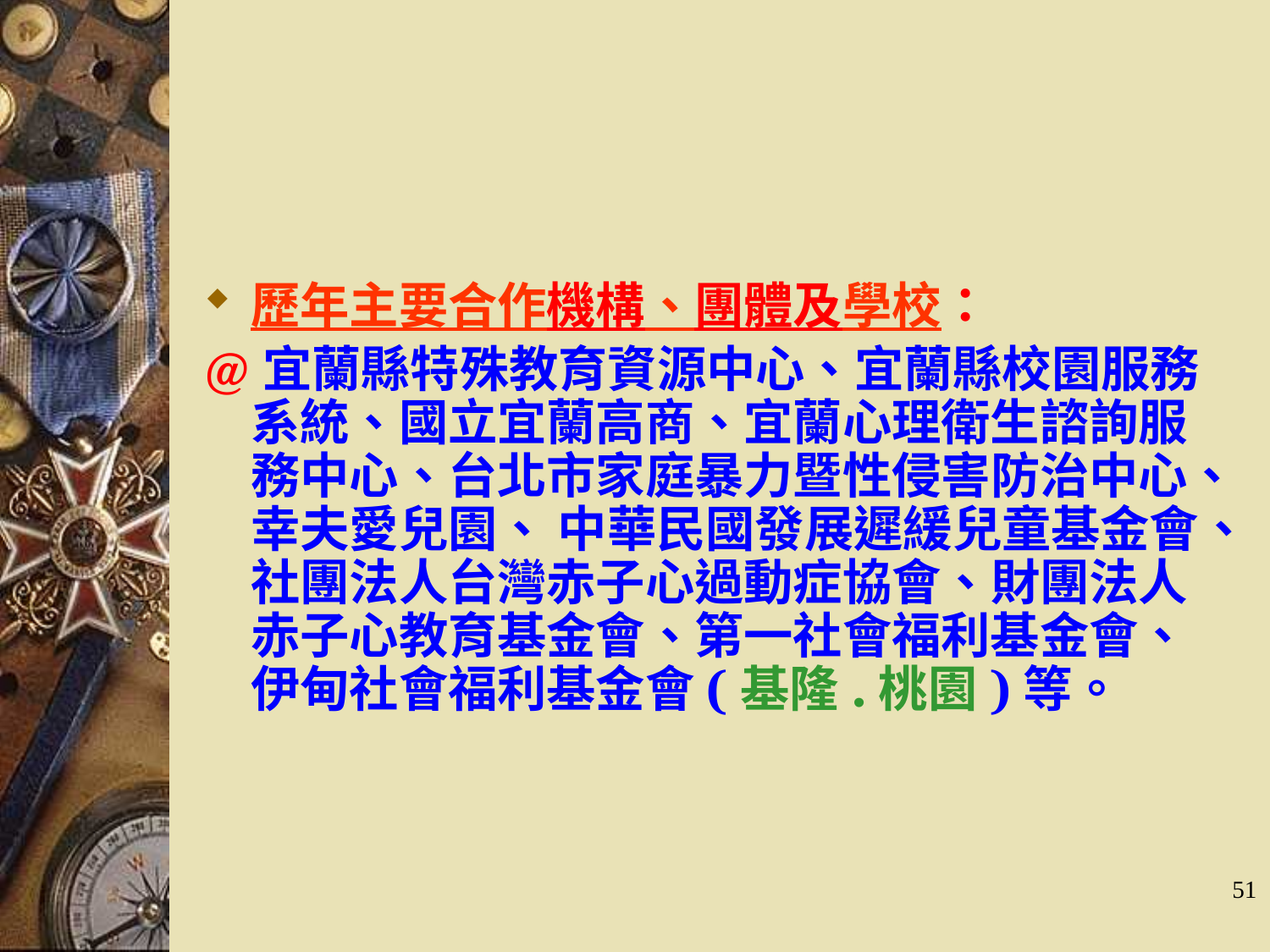

#
歷年主要合作機構、團體及學校：
@宜蘭縣特殊教育資源中心、宜蘭縣校園服務系統、國立宜蘭高商、宜蘭心理衛生諮詢服務中心、台北市家庭暴力暨性侵害防治中心、幸夫愛兒園、 中華民國發展遲緩兒童基金會、社團法人台灣赤子心過動症協會、財團法人赤子心教育基金會、第一社會福利基金會、伊甸社會福利基金會(基隆.桃園)等。

51